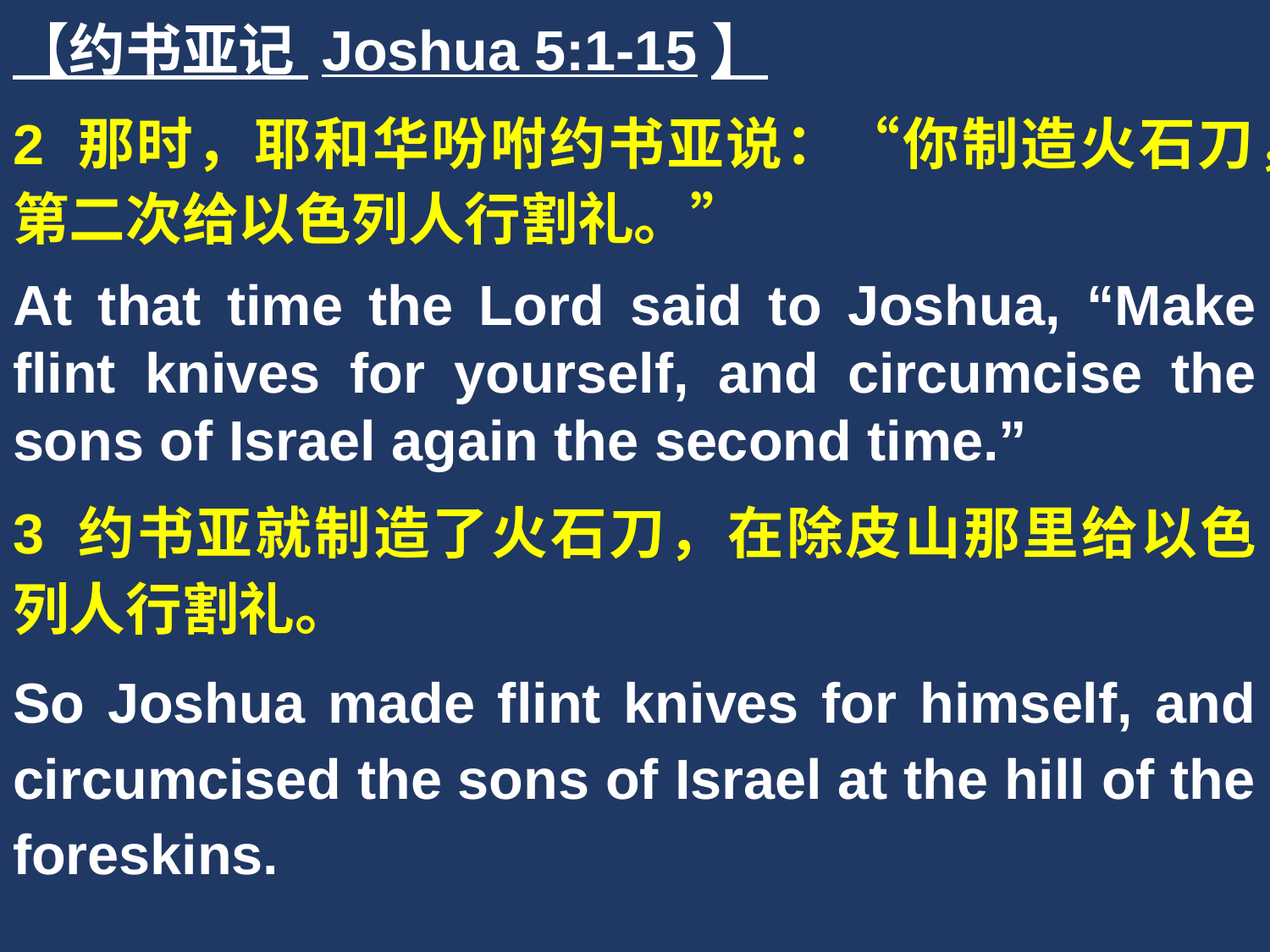

【约书亚记 Joshua 5:1-15】
2 那时，耶和华吩咐约书亚说：“你制造火石刀，第二次给以色列人行割礼。”
At that time the Lord said to Joshua, “Make flint knives for yourself, and circumcise the sons of Israel again the second time.”
3 约书亚就制造了火石刀，在除皮山那里给以色列人行割礼。
So Joshua made flint knives for himself, and circumcised the sons of Israel at the hill of the foreskins.